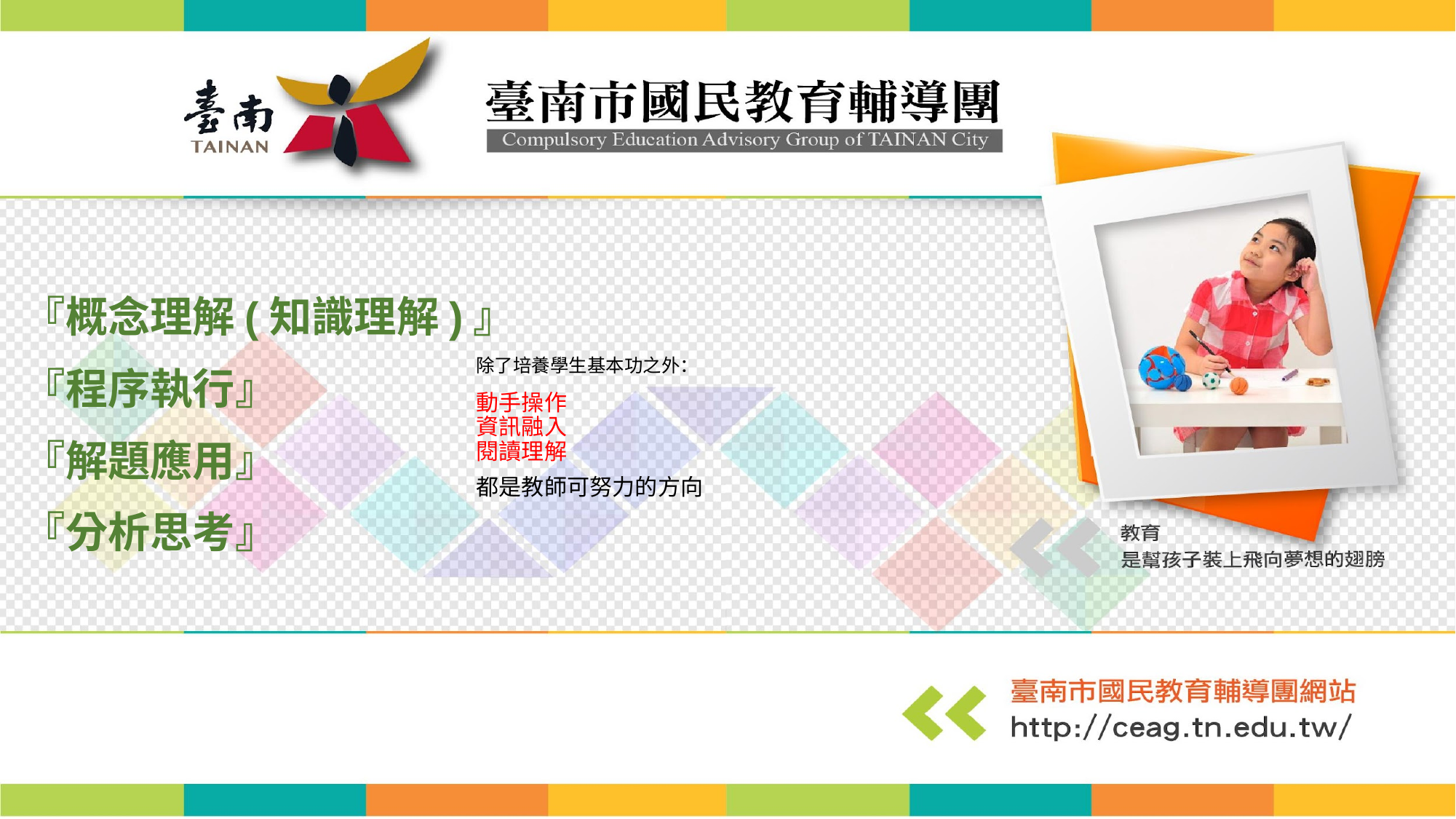

『概念理解(知識理解)』
『程序執行』
『解題應用』
『分析思考』
# 除了培養學生基本功之外： 動手操作 資訊融入 閱讀理解 都是教師可努力的方向